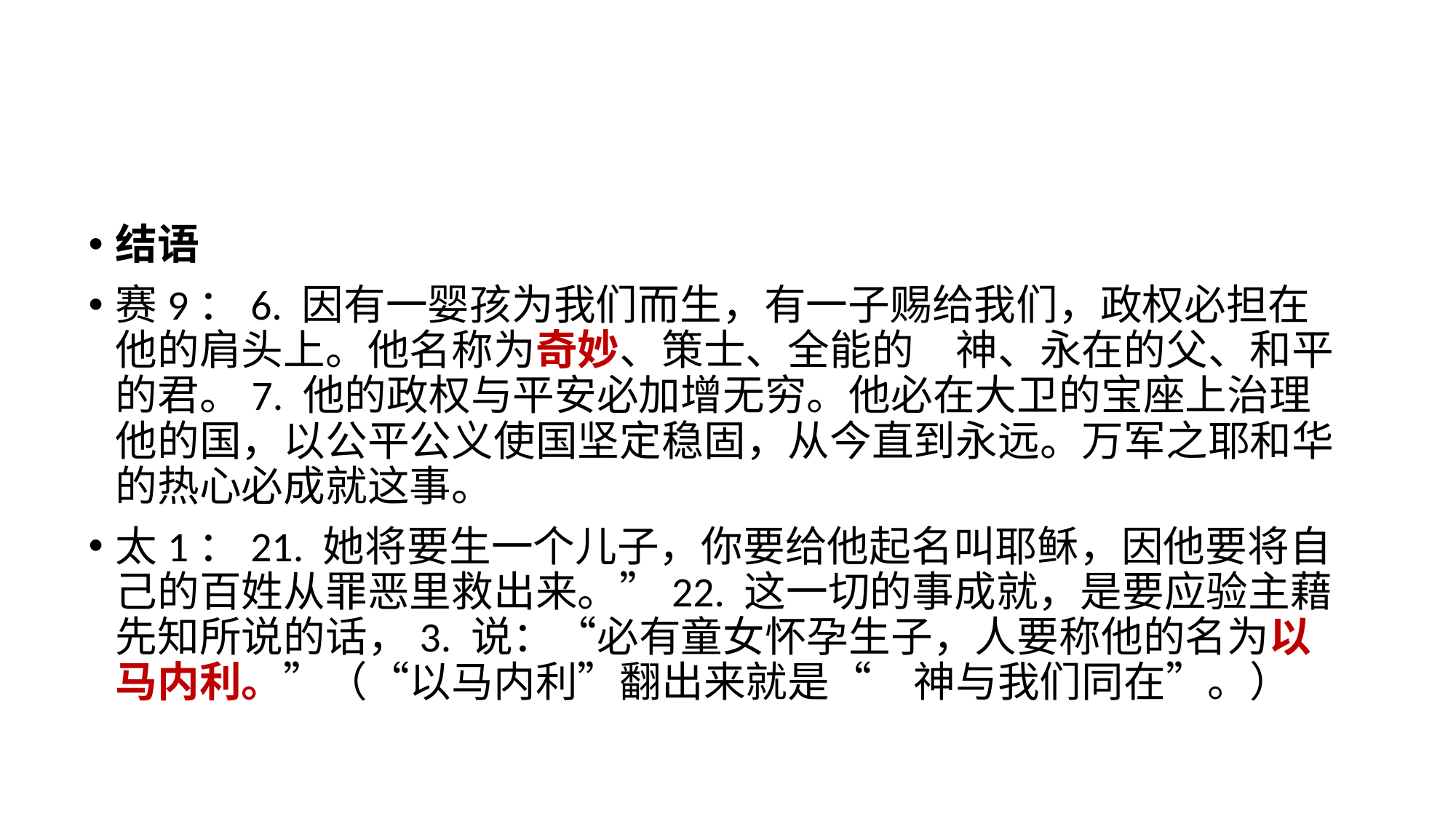

结语
赛9：6. 因有一婴孩为我们而生，有一子赐给我们，政权必担在他的肩头上。他名称为奇妙、策士、全能的　神、永在的父、和平的君。7. 他的政权与平安必加增无穷。他必在大卫的宝座上治理他的国，以公平公义使国坚定稳固，从今直到永远。万军之耶和华的热心必成就这事。
太1：21. 她将要生一个儿子，你要给他起名叫耶稣，因他要将自己的百姓从罪恶里救出来。”22. 这一切的事成就，是要应验主藉先知所说的话，3. 说：“必有童女怀孕生子，人要称他的名为以马内利。”（“以马内利”翻出来就是“　神与我们同在”。）